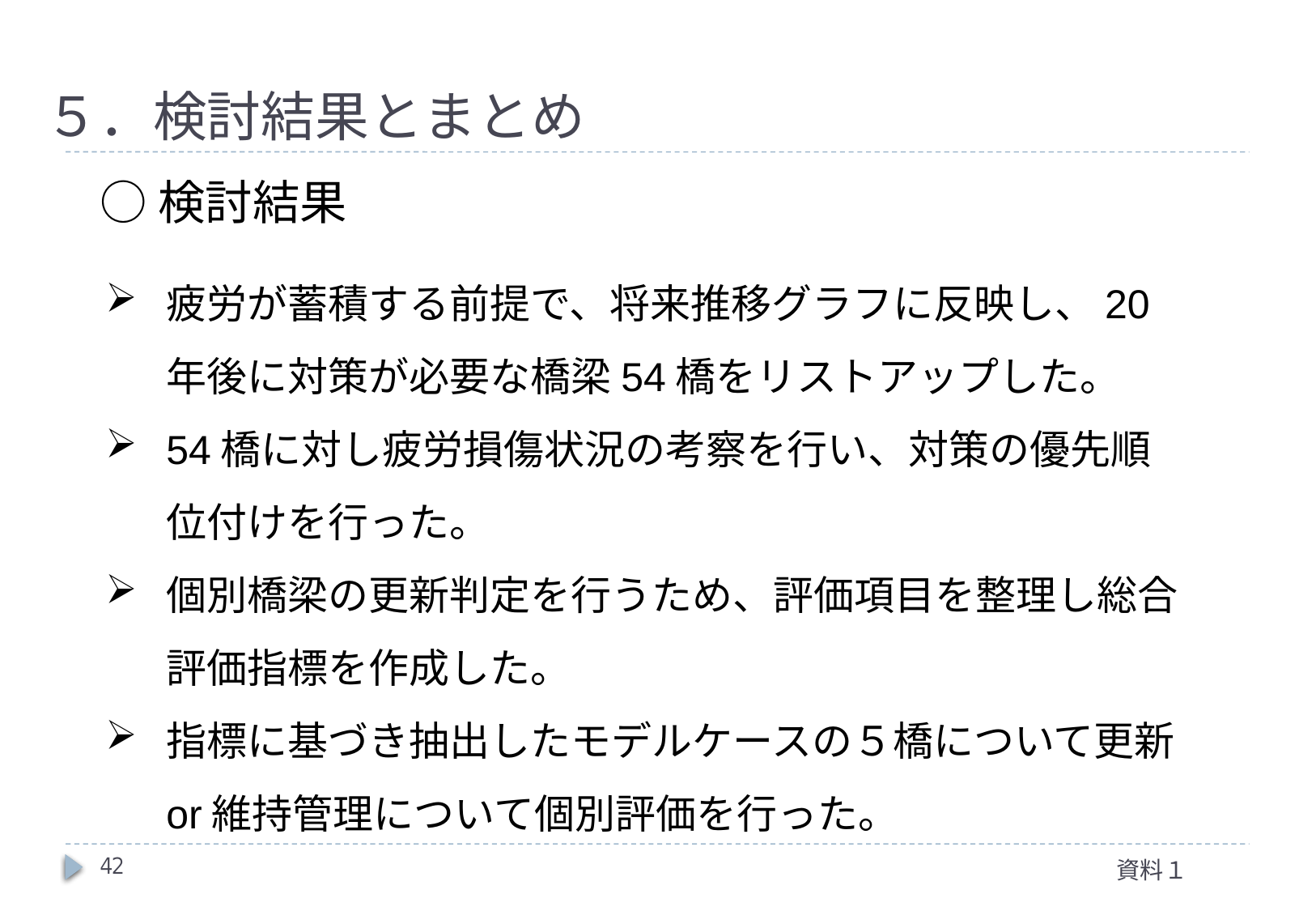

# ５．検討結果とまとめ
○検討結果
疲労が蓄積する前提で、将来推移グラフに反映し、20年後に対策が必要な橋梁54橋をリストアップした。
54橋に対し疲労損傷状況の考察を行い、対策の優先順位付けを行った。
個別橋梁の更新判定を行うため、評価項目を整理し総合評価指標を作成した。
指標に基づき抽出したモデルケースの５橋について更新or維持管理について個別評価を行った。

42
資料１